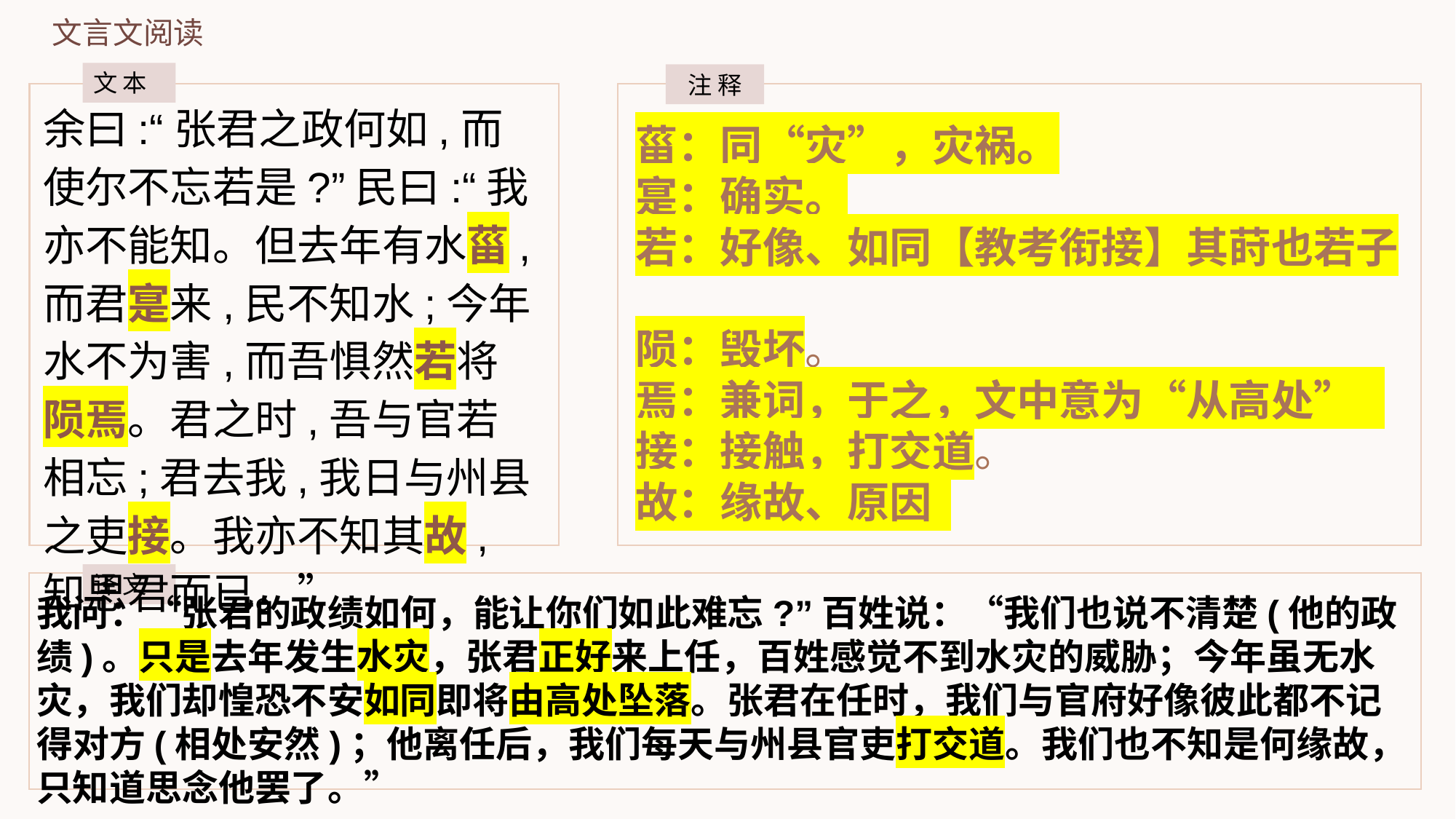

文言文阅读
文 本
注 释

余曰:“张君之政何如,而使尔不忘若是?”民曰:“我亦不能知。但去年有水菑,而君寔来,民不知水;今年水不为害,而吾惧然若将陨焉。君之时,吾与官若相忘;君去我,我日与州县之吏接。我亦不知其故,知思君而已。”
菑：同“灾”，灾祸。
寔：确实。
若：好像、如同【教考衔接】其莳也若子
陨：毁坏。
焉：兼词，于之，文中意为“从高处”
接：接触，打交道。
故：缘故、原因
译 文

我问：“张君的政绩如何，能让你们如此难忘?”百姓说：“我们也说不清楚(他的政绩)。只是去年发生水灾，张君正好来上任，百姓感觉不到水灾的威胁；今年虽无水灾，我们却惶恐不安如同即将由高处坠落。张君在任时，我们与官府好像彼此都不记得对方(相处安然)；他离任后，我们每天与州县官吏打交道。我们也不知是何缘故，只知道思念他罢了。”